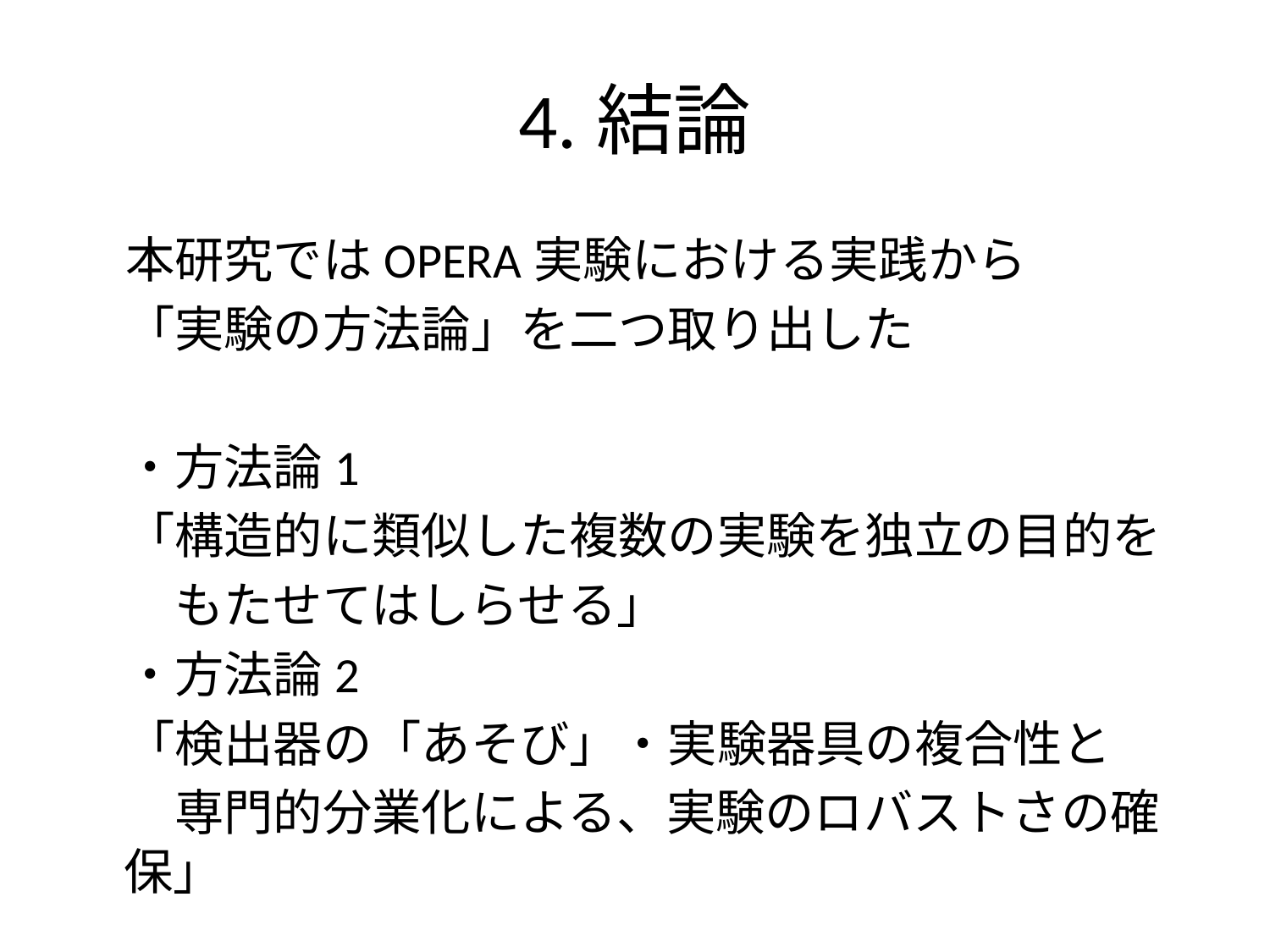

# 4.結論
　本研究ではOPERA実験における実践から
　「実験の方法論」を二つ取り出した

　・方法論1
　「構造的に類似した複数の実験を独立の目的を
　　もたせてはしらせる」
　・方法論2
　「検出器の「あそび」・実験器具の複合性と
　　専門的分業化による、実験のロバストさの確保」